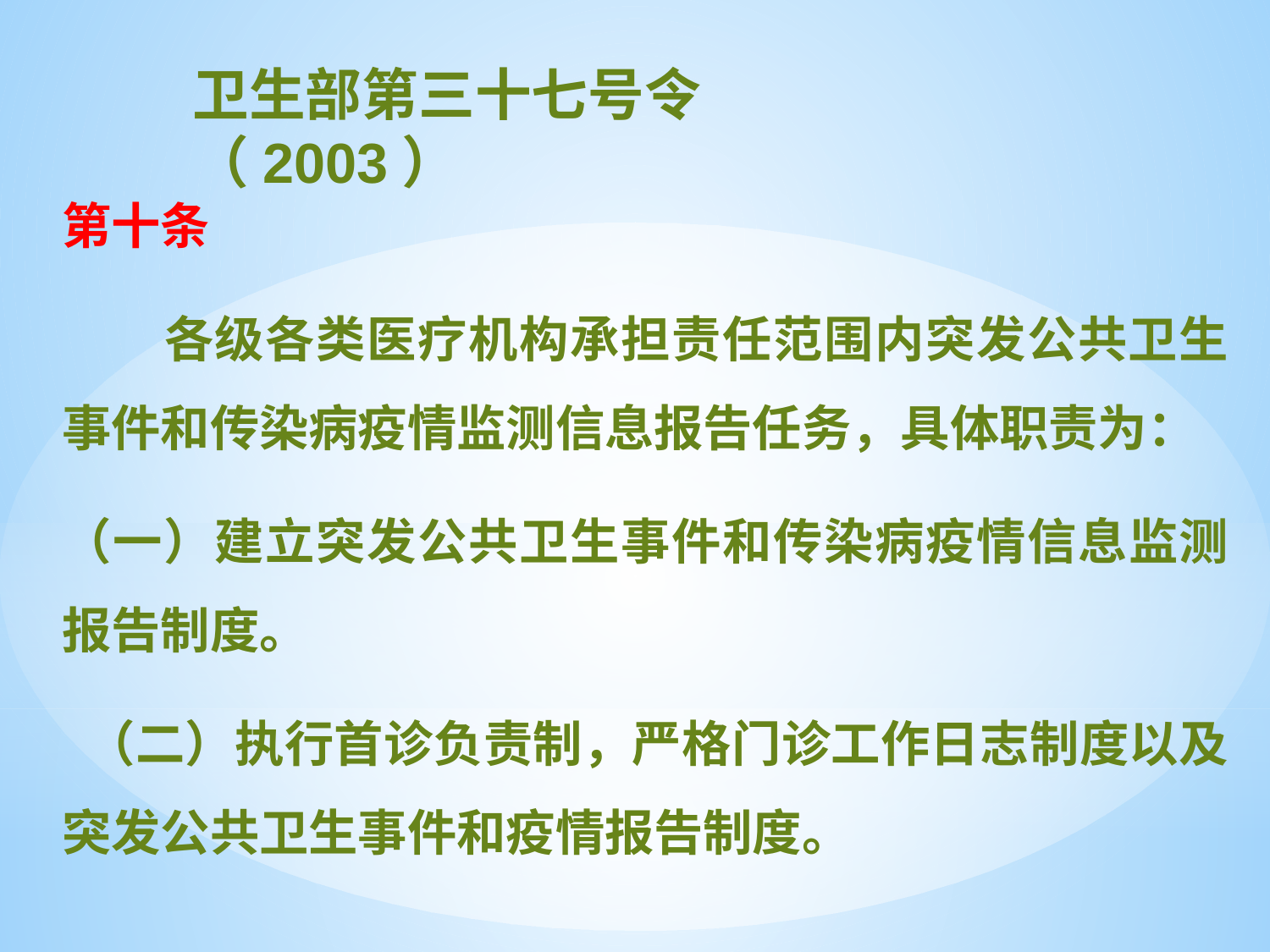

卫生部第三十七号令（2003）
第十条
       各级各类医疗机构承担责任范围内突发公共卫生事件和传染病疫情监测信息报告任务，具体职责为：
（一）建立突发公共卫生事件和传染病疫情信息监测报告制度。
 （二）执行首诊负责制，严格门诊工作日志制度以及突发公共卫生事件和疫情报告制度。